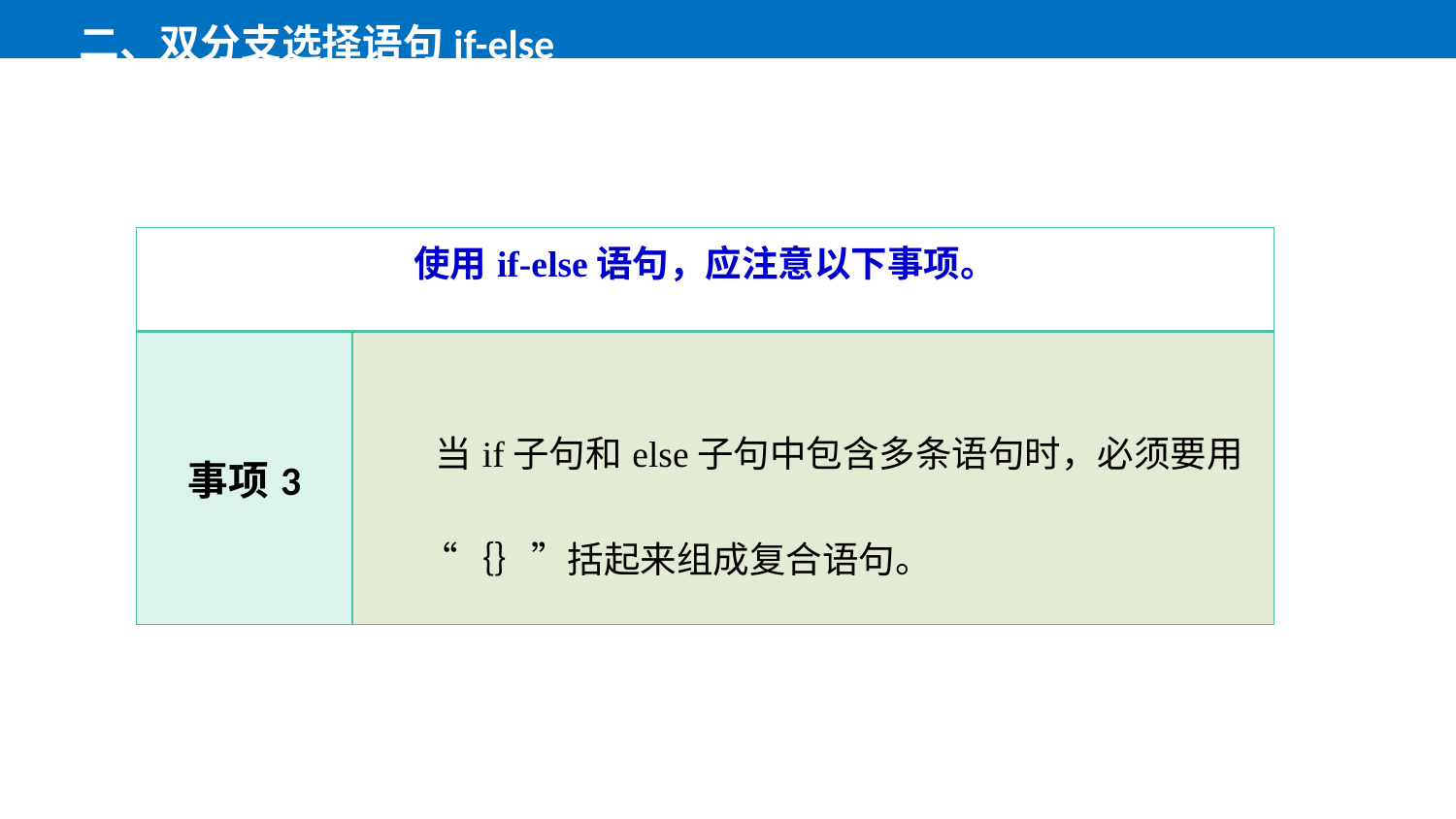

二、双分支选择语句if-else

| 使用if-else语句，应注意以下事项。 |  |
| --- | --- |
| 事项3 | 当if子句和else子句中包含多条语句时，必须要用“｛｝”括起来组成复合语句。 |